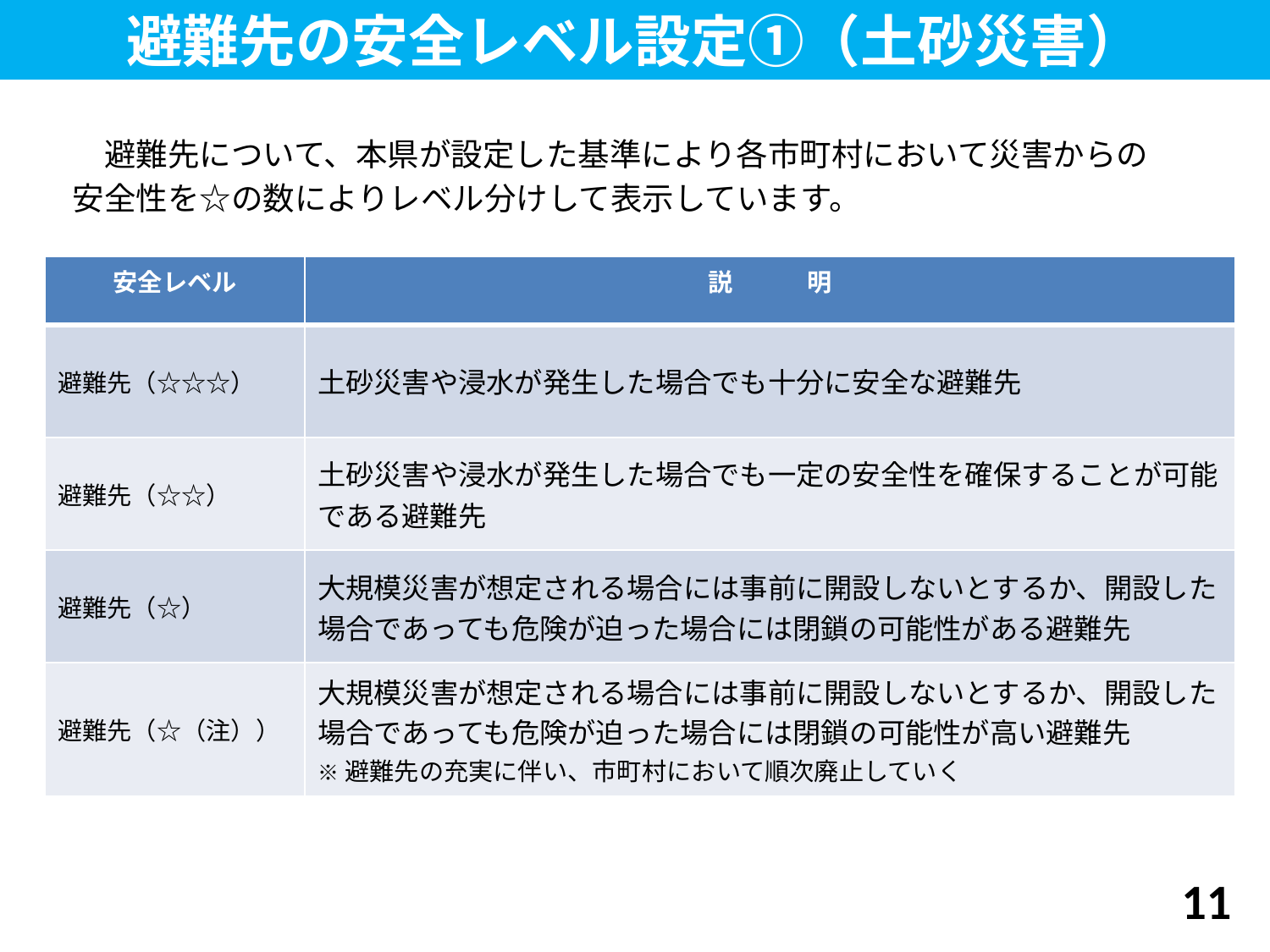

避難先の安全レベル設定①（土砂災害）

　避難先について、本県が設定した基準により各市町村において災害からの
安全性を☆の数によりレベル分けして表示しています。

| 安全レベル | 説　　　明 |
| --- | --- |
| 避難先（☆☆☆） | 土砂災害や浸水が発生した場合でも十分に安全な避難先 |
| 避難先（☆☆） | 土砂災害や浸水が発生した場合でも一定の安全性を確保することが可能である避難先 |
| 避難先（☆） | 大規模災害が想定される場合には事前に開設しないとするか、開設した場合であっても危険が迫った場合には閉鎖の可能性がある避難先 |
| 避難先（☆（注）） | 大規模災害が想定される場合には事前に開設しないとするか、開設した場合であっても危険が迫った場合には閉鎖の可能性が高い避難先 ※避難先の充実に伴い、市町村において順次廃止していく |
11